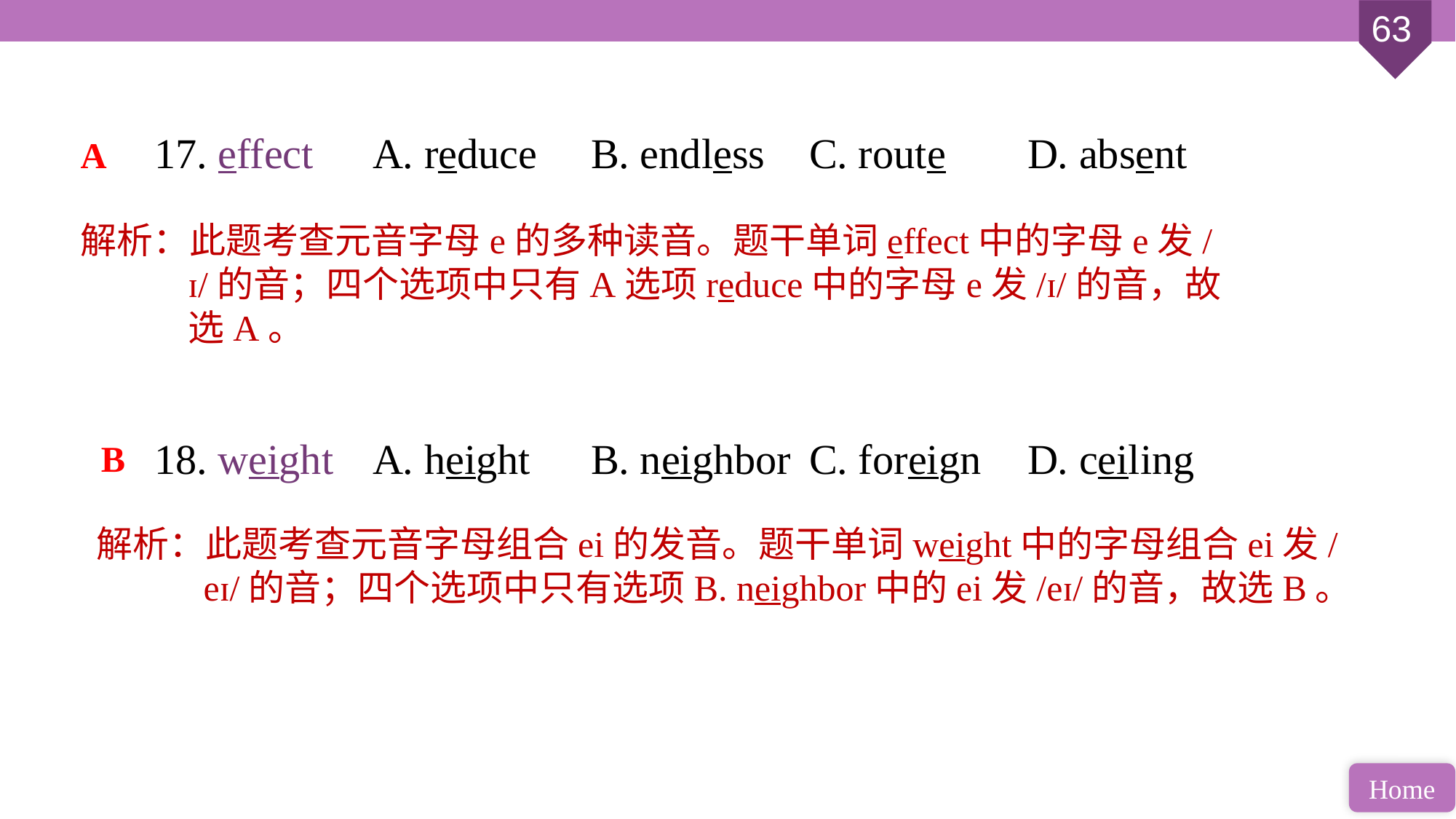

17. effect 	A. reduce 	B. endless 	C. route 	D. absent

18. weight 	A. height 	B. neighbor 	C. foreign 	D. ceiling
A
解析：此题考查元音字母e的多种读音。题干单词effect中的字母e发/ɪ/的音；四个选项中只有A选项reduce中的字母e发/ɪ/的音，故选A。
B
解析：此题考查元音字母组合ei的发音。题干单词weight中的字母组合ei发/eɪ/的音；四个选项中只有选项B. neighbor中的ei发/eɪ/的音，故选B。